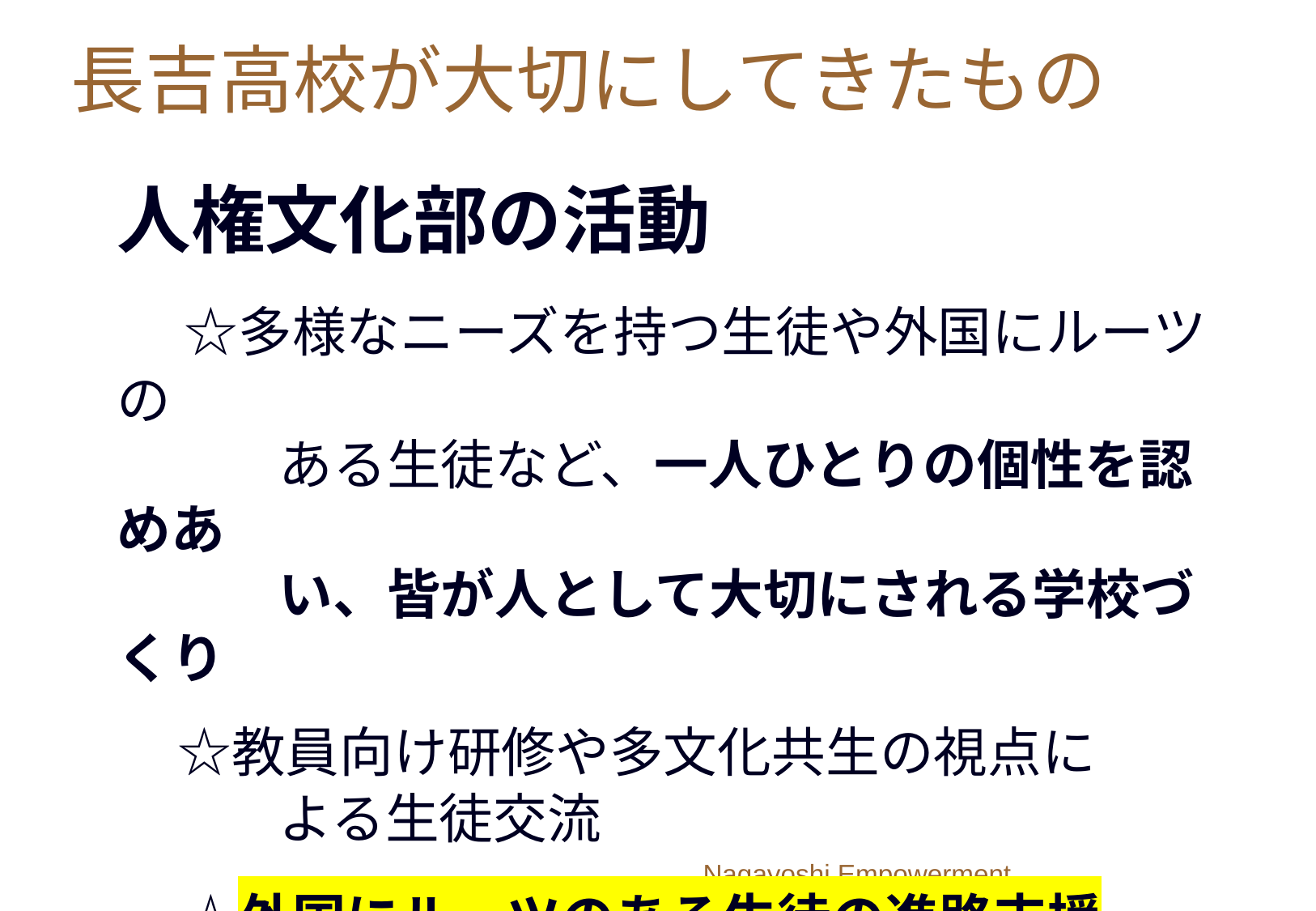

# 長吉高校が大切にしてきたもの
人権文化部の活動

　☆多様なニーズを持つ生徒や外国にルーツの
　　　ある生徒など、一人ひとりの個性を認めあ
　　　い、皆が人として大切にされる学校づくり

　☆教員向け研修や多文化共生の視点に
　　　よる生徒交流

　☆外国にルーツのある生徒の進路支援

24